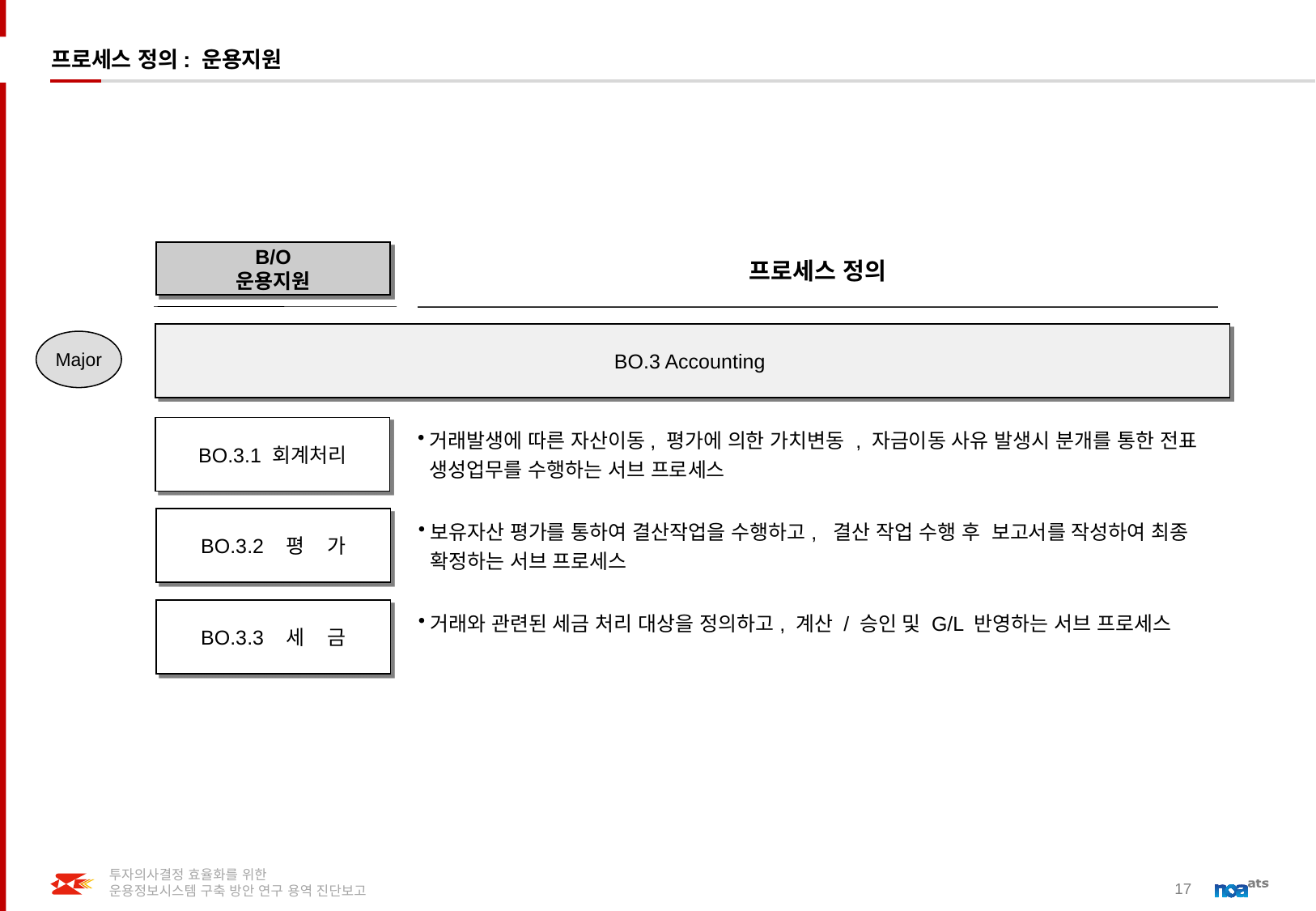

# 프로세스 정의: 운용지원

B/O
운용지원
프로세스 정의

BO.3 Accounting
Major
BO.3.1 회계처리
거래발생에 따른 자산이동, 평가에 의한 가치변동 , 자금이동 사유 발생시 분개를 통한 전표 생성업무를 수행하는 서브 프로세스
BO.3.2   평    가
보유자산 평가를 통하여 결산작업을 수행하고,  결산 작업 수행 후  보고서를 작성하여 최종 확정하는 서브 프로세스
BO.3.3   세    금
거래와 관련된 세금 처리 대상을 정의하고, 계산 / 승인 및 G/L 반영하는 서브 프로세스